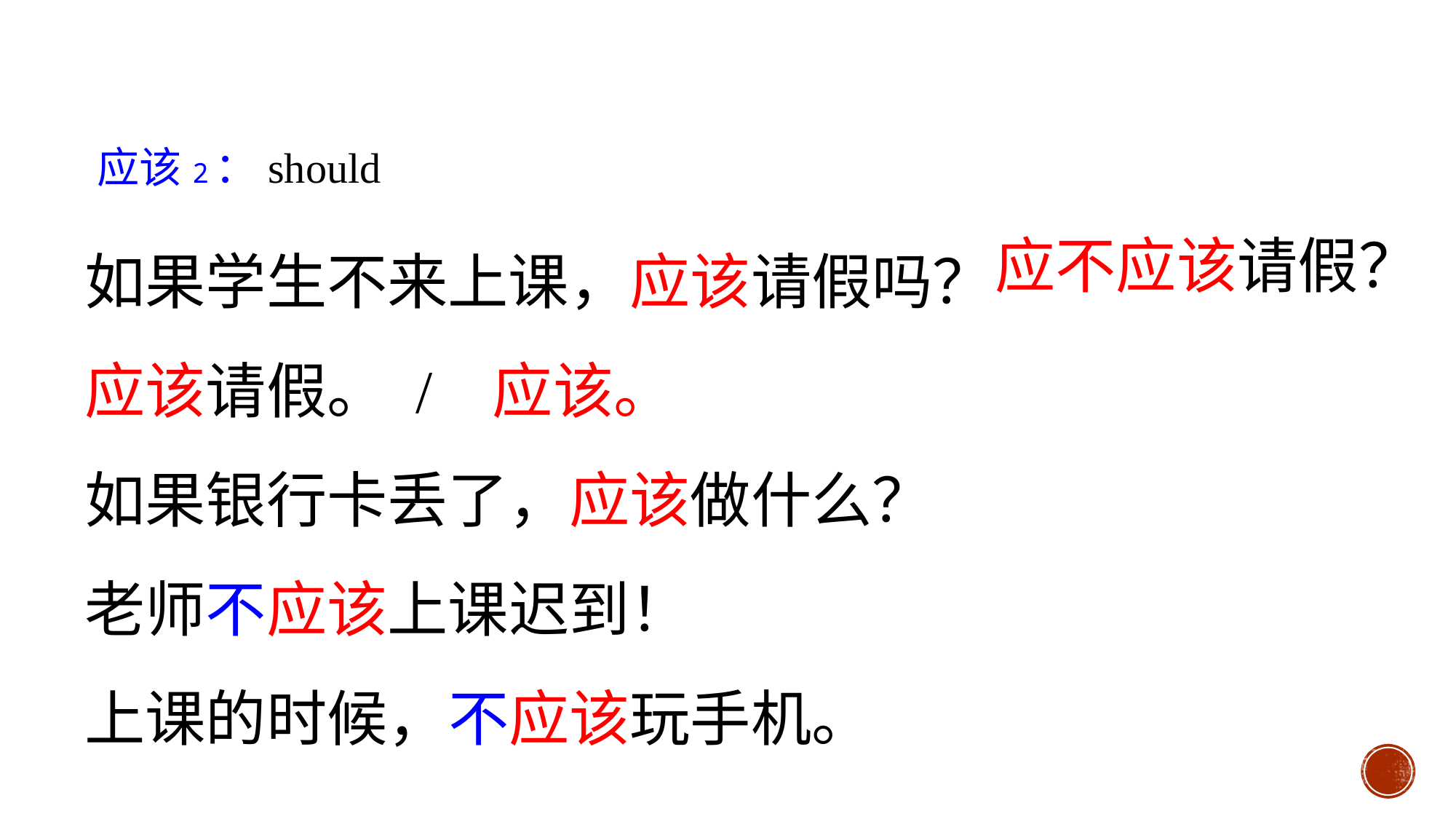

应该2：should
如果学生不来上课，应该请假吗？
应该请假。 /   应该。
如果银行卡丢了，应该做什么？
老师不应该上课迟到！
上课的时候，不应该玩手机。
应不应该请假？